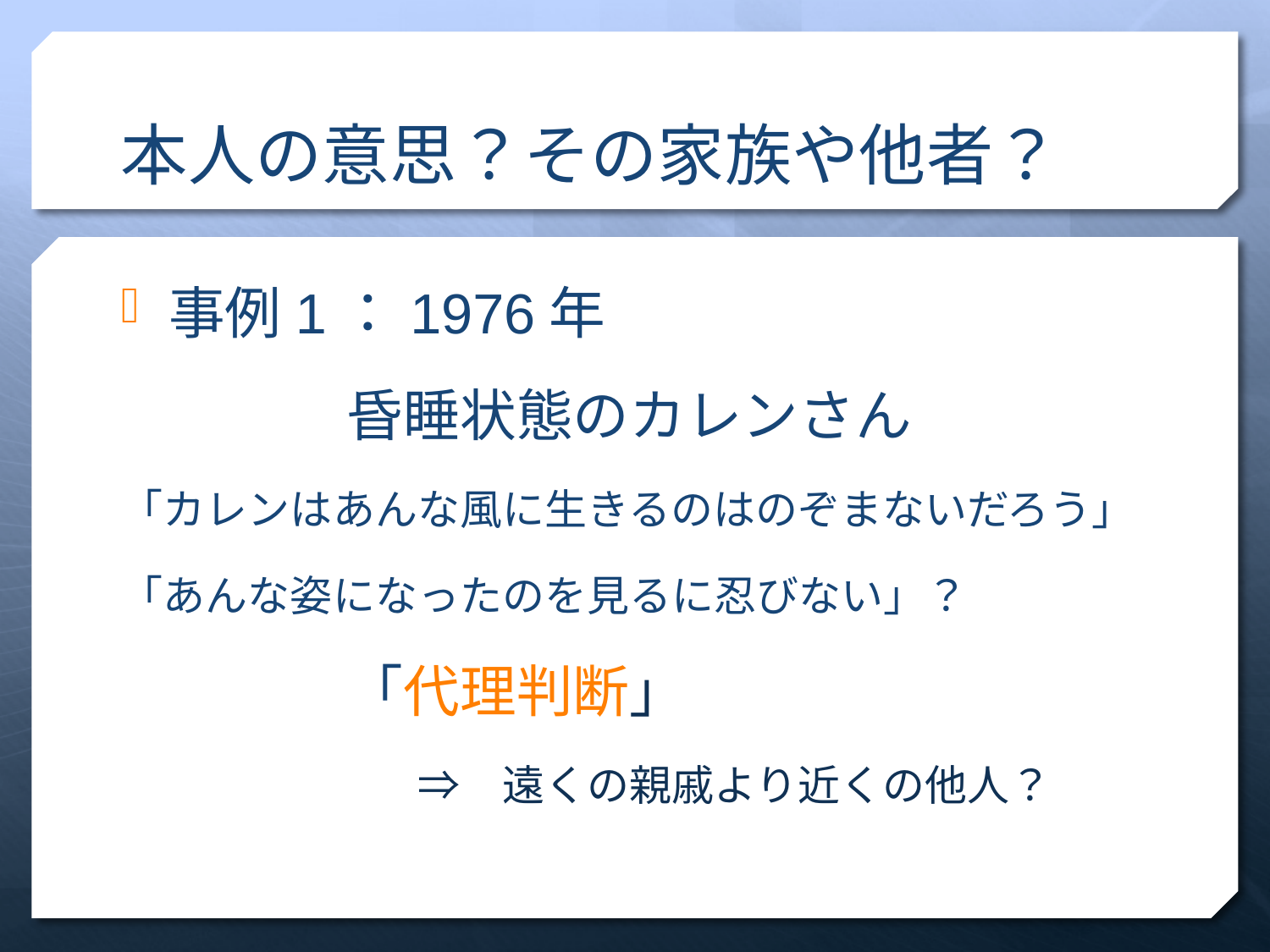

# 本人の意思？その家族や他者？
事例1：1976年
　　　　昏睡状態のカレンさん
「カレンはあんな風に生きるのはのぞまないだろう」
「あんな姿になったのを見るに忍びない」？
　　　　「代理判断」
　　　　　　　⇒　遠くの親戚より近くの他人？